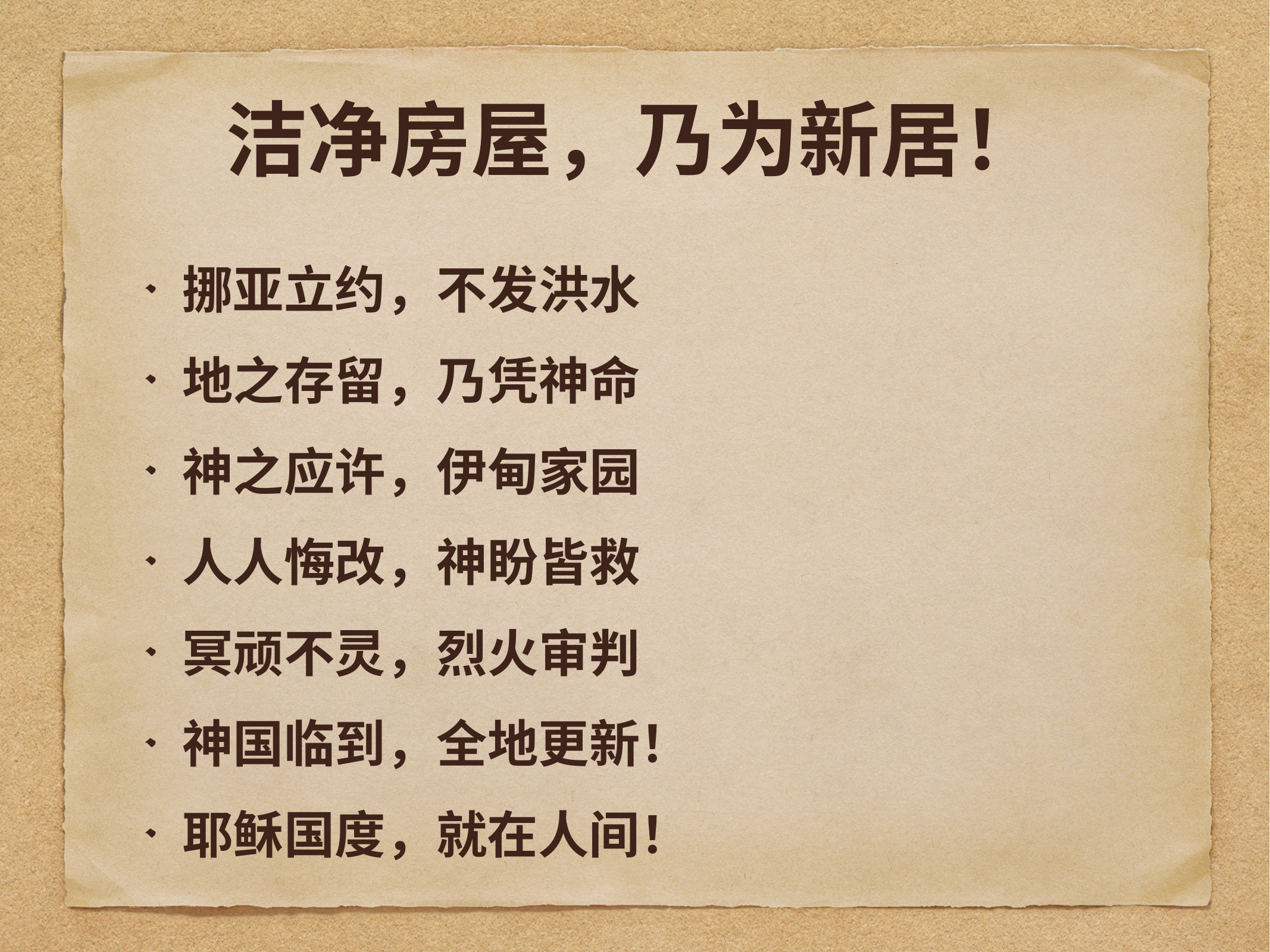

# 洁净房屋，乃为新居！
挪亚立约，不发洪水
地之存留，乃凭神命
神之应许，伊甸家园
人人悔改，神盼皆救
冥顽不灵，烈火审判
神国临到，全地更新！
耶稣国度，就在人间！